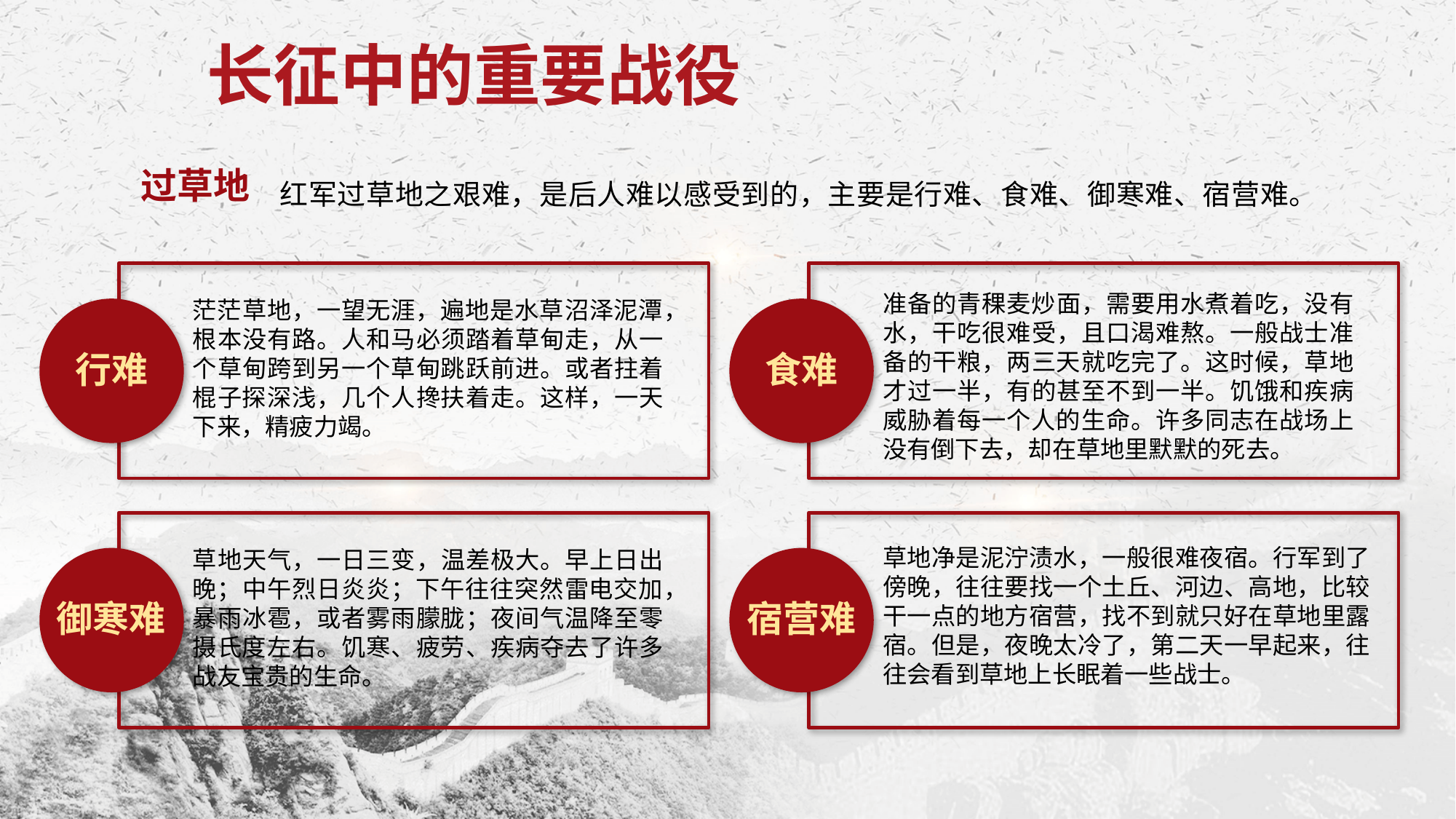

长征中的重要战役
过草地
红军过草地之艰难，是后人难以感受到的，主要是行难、食难、御寒难、宿营难。

准备的青稞麦炒面，需要用水煮着吃，没有水，干吃很难受，且口渴难熬。一般战士准备的干粮，两三天就吃完了。这时候，草地才过一半，有的甚至不到一半。饥饿和疾病威胁着每一个人的生命。许多同志在战场上没有倒下去，却在草地里默默的死去。
茫茫草地，一望无涯，遍地是水草沼泽泥潭，根本没有路。人和马必须踏着草甸走，从一个草甸跨到另一个草甸跳跃前进。或者拄着棍子探深浅，几个人搀扶着走。这样，一天下来，精疲力竭。

行难

食难

草地净是泥泞渍水，一般很难夜宿。行军到了傍晚，往往要找一个土丘、河边、高地，比较干一点的地方宿营，找不到就只好在草地里露宿。但是，夜晚太冷了，第二天一早起来，往往会看到草地上长眠着一些战士。
草地天气，一日三变，温差极大。早上日出晚；中午烈日炎炎；下午往往突然雷电交加，暴雨冰雹，或者雾雨朦胧；夜间气温降至零摄氏度左右。饥寒、疲劳、疾病夺去了许多战友宝贵的生命。

御寒难

宿营难